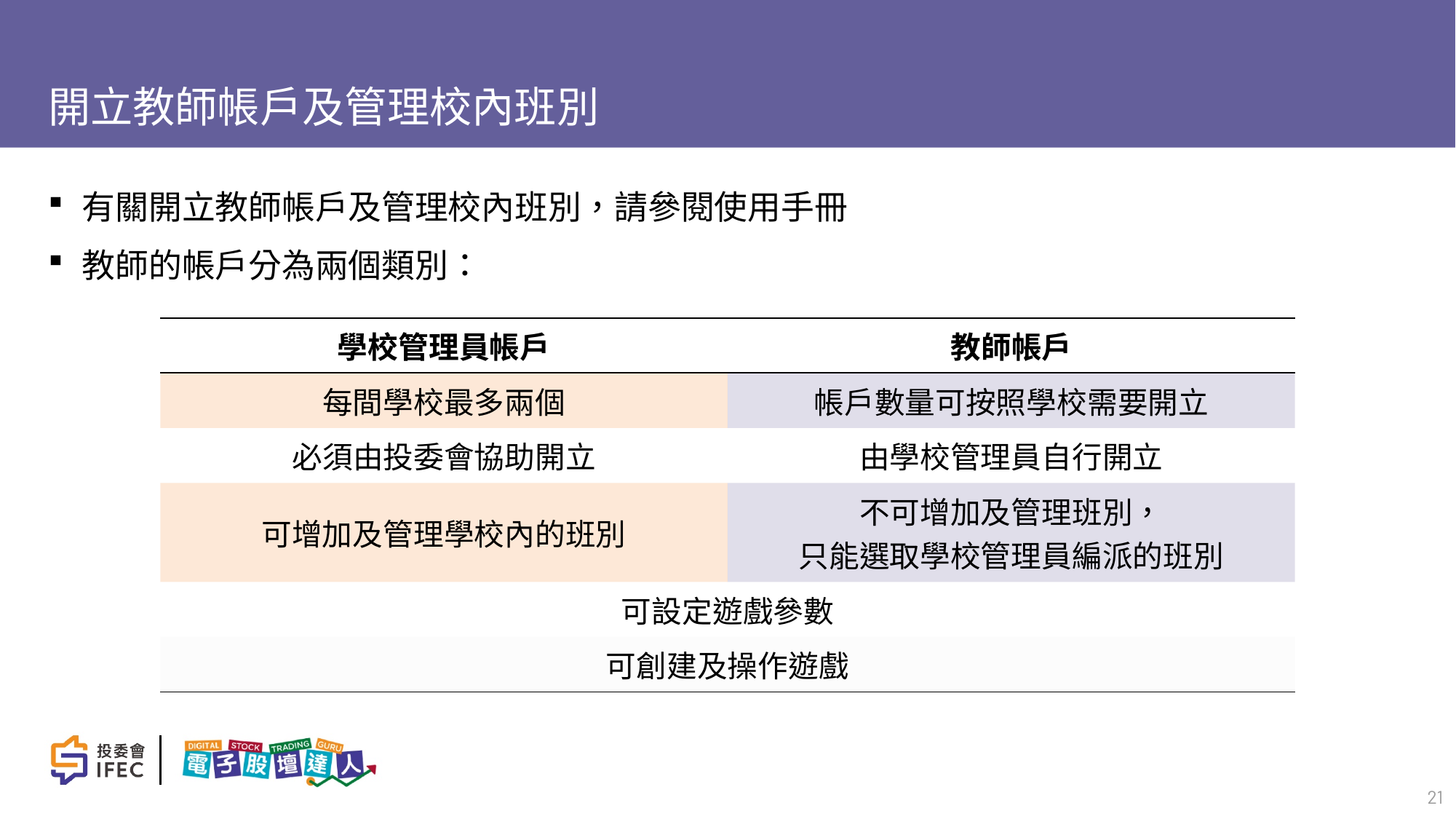

# 開立教師帳戶及管理校內班別
有關開立教師帳戶及管理校內班別，請參閱使用手冊
教師的帳戶分為兩個類別：

| 學校管理員帳戶 | 教師帳戶 |
| --- | --- |
| 每間學校最多兩個 | 帳戶數量可按照學校需要開立 |
| 必須由投委會協助開立 | 由學校管理員自行開立 |
| 可增加及管理學校內的班別 | 不可增加及管理班別， 只能選取學校管理員編派的班別 |
| 可設定遊戲參數 |  |
| 可創建及操作遊戲 |  |
21